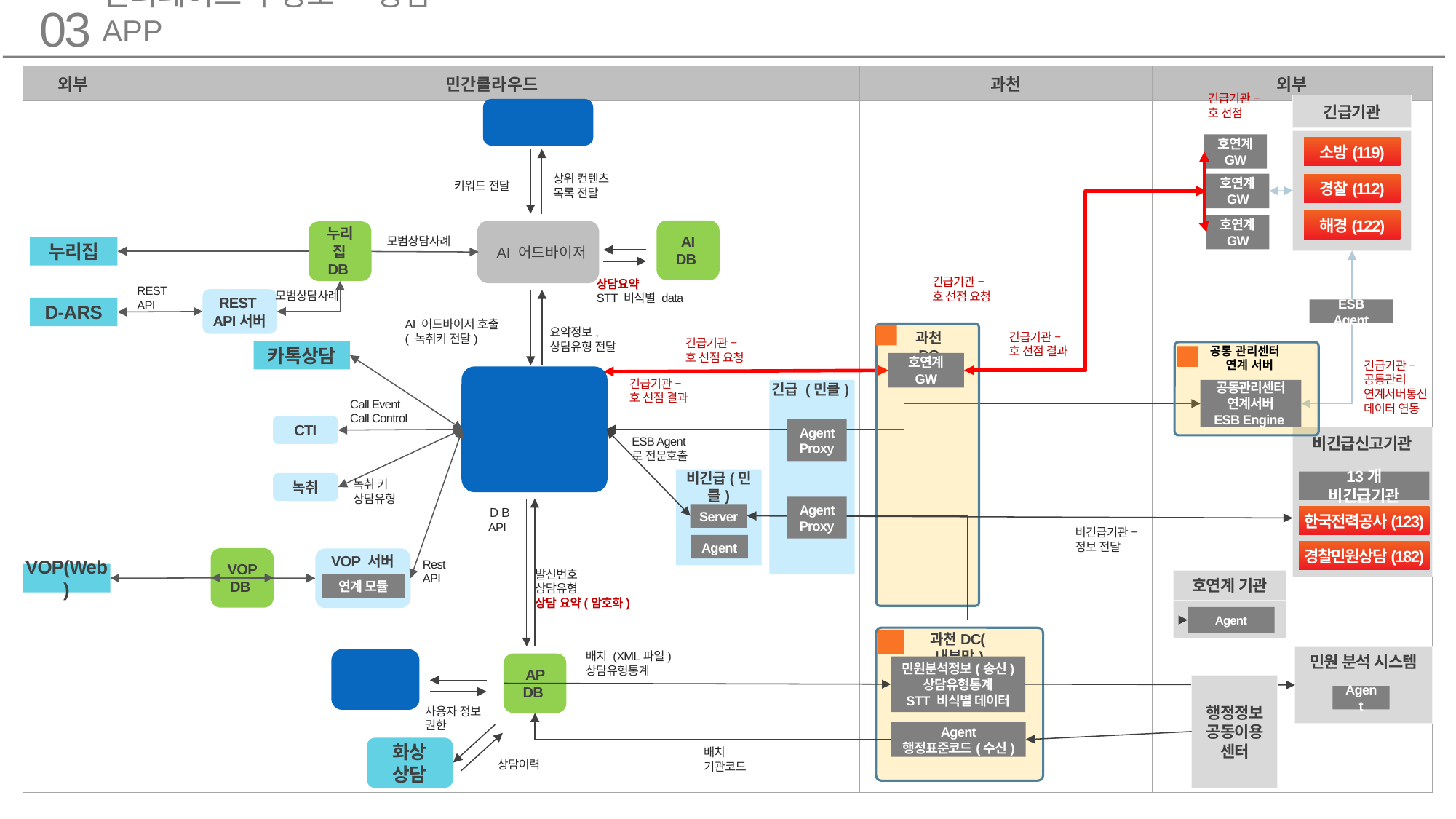

03
인터페이스 구성도 - 상담APP
긴급기관 –
호 선점
긴급기관

소방(119)
경찰(112)
해경(122)
KMS
호연계
GW
상위 컨텐츠
목록 전달
호연계
GW
키워드 전달
호연계
GW
AI
DB
누리집
DB
AI 어드바이저
모범상담사례
누리집
긴급기관 –
호 선점 요청
상담요약
STT 비식별 data
REST
API
모범상담사례
REST
API서버
D-ARS
ESB Agent
AI 어드바이저 호출
( 녹취키 전달)

과천 DC
1
호연계
GW
요약정보,
상담유형 전달
긴급기관 –
호 선점 결과
긴급기관 –
호 선점 요청
카톡상담
공통 관리센터
 연계 서버

2
공동관리센터 연계서버
ESB Engine
긴급기관 –
공통관리 연계서버통신
데이터 연동
상담AP
긴급기관 –
호 선점 결과
긴급 (민클)
Call Event
Call Control
CTI
Agent Proxy
비긴급신고기관

13개 비긴급기관
한국전력공사(123)
경찰민원상담(182)
ESB Agent
로 전문호출
비긴급(민클)
Server
Agent
녹취
녹취 키
상담유형
Agent Proxy
ＤＢ
API
비긴급기관 –
정보 전달
VOP DB
VOP 서버

Rest
API
VOP(Web)
발신번호
상담유형
상담 요약(암호화)
호연계 기관

Agent
연계 모듈
과천DC(내부망)

3
민원 분석 시스템
배치 (XML파일)
상담유형통계
통합관리
AP DB
민원분석정보(송신)
상담유형통계
STT 비식별 데이터
행정정보 공동이용센터
Agent
사용자 정보
권한
Agent
행정표준코드(수신)
화상
상담
배치
기관코드
상담이력